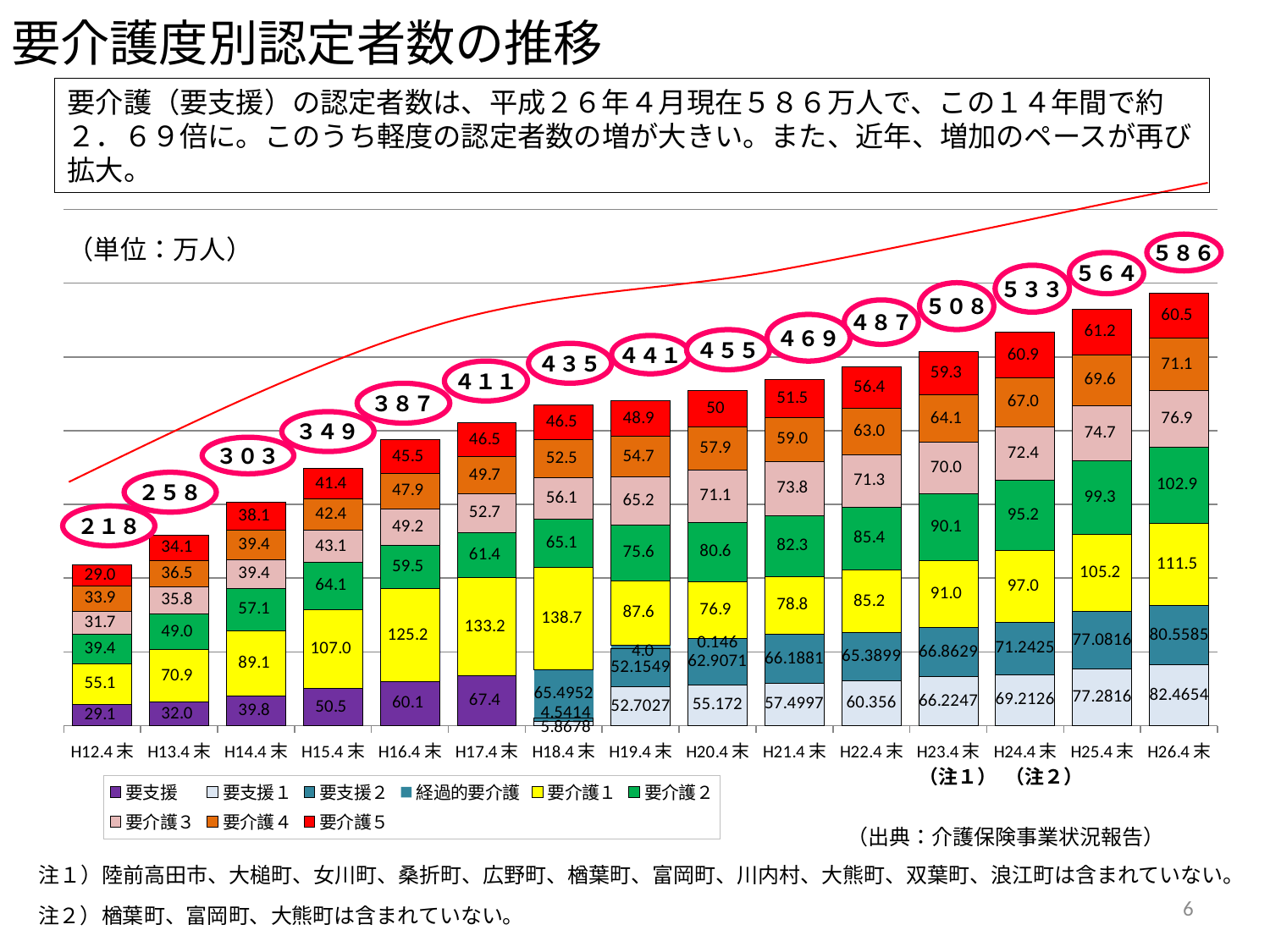

要介護度別認定者数の推移
要介護（要支援）の認定者数は、平成２６年４月現在５８６万人で、この１４年間で約２．６９倍に。このうち軽度の認定者数の増が大きい。また、近年、増加のペースが再び拡大。

### Chart

| Category | 要支援 | 要支援１ | 要支援２ | 経過的要介護 | 要介護１ | 要介護２ | 要介護３ | 要介護４ | 要介護５ |
|---|---|---|---|---|---|---|---|---|---|
| H12.4末 | 29.0923 | None | None | None | 55.1134 | 39.3691 | 31.6515 | 33.8901 | 29.0457 |
| H13.4末 | 31.9595 | None | None | None | 70.9493 | 48.956 | 35.7797 | 36.5352 | 34.0662 |
| H14.4末 | 39.8322 | None | None | None | 89.0772 | 57.1012 | 39.3646 | 39.3783 | 38.1472 |
| H15.4末 | 50.4835 | None | None | None | 107.0191 | 64.0574 | 43.0709 | 42.3846 | 41.4169 |
| H16.4末 | 60.1258 | None | None | None | 125.2269 | 59.4806 | 49.2195 | 47.8585 | 45.5021 |
| H17.4末 | 67.3542 | None | None | None | 133.2078 | 61.404 | 52.7329 | 49.6616 | 46.455 |
| H18.4末 | None | 5.8678 | 4.5414 | 65.4952 | 138.6738 | 65.137 | 56.0602 | 52.4989 | 46.535 |
| H19.4末 | None | 52.7027 | 52.1549 | 3.9557 | 87.624 | 75.5749 | 65.2255 | 54.7175 | 48.8753 |
| H20.4末 | None | 55.172 | 62.9071 | 0.146 | 76.9388 | 80.611 | 71.1337 | 57.8873 | 50.0255 |
| H21.4末 | None | 57.4997 | 66.1881 | None | 78.8133 | 82.2691 | 73.7951 | 58.9512 | 51.4758 |
| H22.4末 | None | 60.356 | 65.3899 | None | 85.2325 | 85.4158 | 71.2847 | 62.9757 | 56.3671 |
| H23.4末 | None | 66.2247 | 66.8629 | None | 90.9673 | 90.0892 | 69.9763 | 64.1178 | 59.3228 |
| H24.4末 | None | 69.2126 | 71.2425 | None | 97.0468 | 95.2408 | 72.4287 | 66.9754 | 60.8928 |
| H25.4末 | None | 77.2816 | 77.0816 | None | 105.1891 | 99.2717 | 74.6722 | 69.608 | 61.2113 |
| H26.4末 | None | 82.4654 | 80.5585 | None | 111.4774 | 102.9165 | 76.9081 | 71.1038 | 60.477 |
（単位：万人）
５８６
５６４
５３３
５０８
４８７
４６９
４５５
４４１
４３５
４１１
３８７
３４９
３０３
２５８
２１８
（注１）
（注２）
（出典：介護保険事業状況報告）
注１）陸前高田市、大槌町、女川町、桑折町、広野町、楢葉町、富岡町、川内村、大熊町、双葉町、浪江町は含まれていない。
6
注２）楢葉町、富岡町、大熊町は含まれていない。